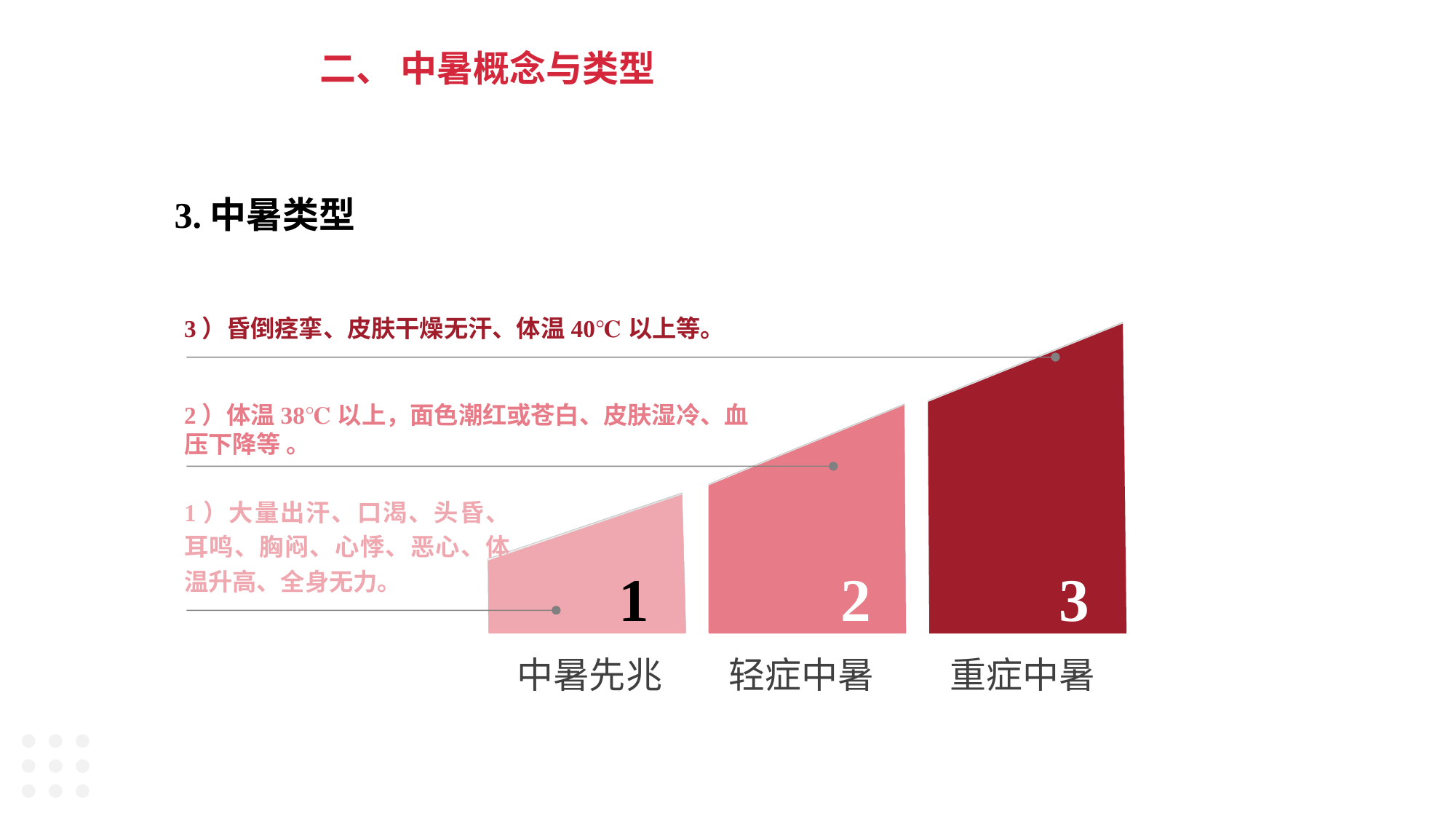

二、 中暑概念与类型
3.中暑类型
3）昏倒痉挛、皮肤干燥无汗、体温40℃以上等。

2）体温38℃以上，面色潮红或苍白、皮肤湿冷、血压下降等 。

1）大量出汗、口渴、头昏、耳鸣、胸闷、心悸、恶心、体温升高、全身无力。

2
3
1
2
3
1

中暑先兆
轻症中暑
重症中暑